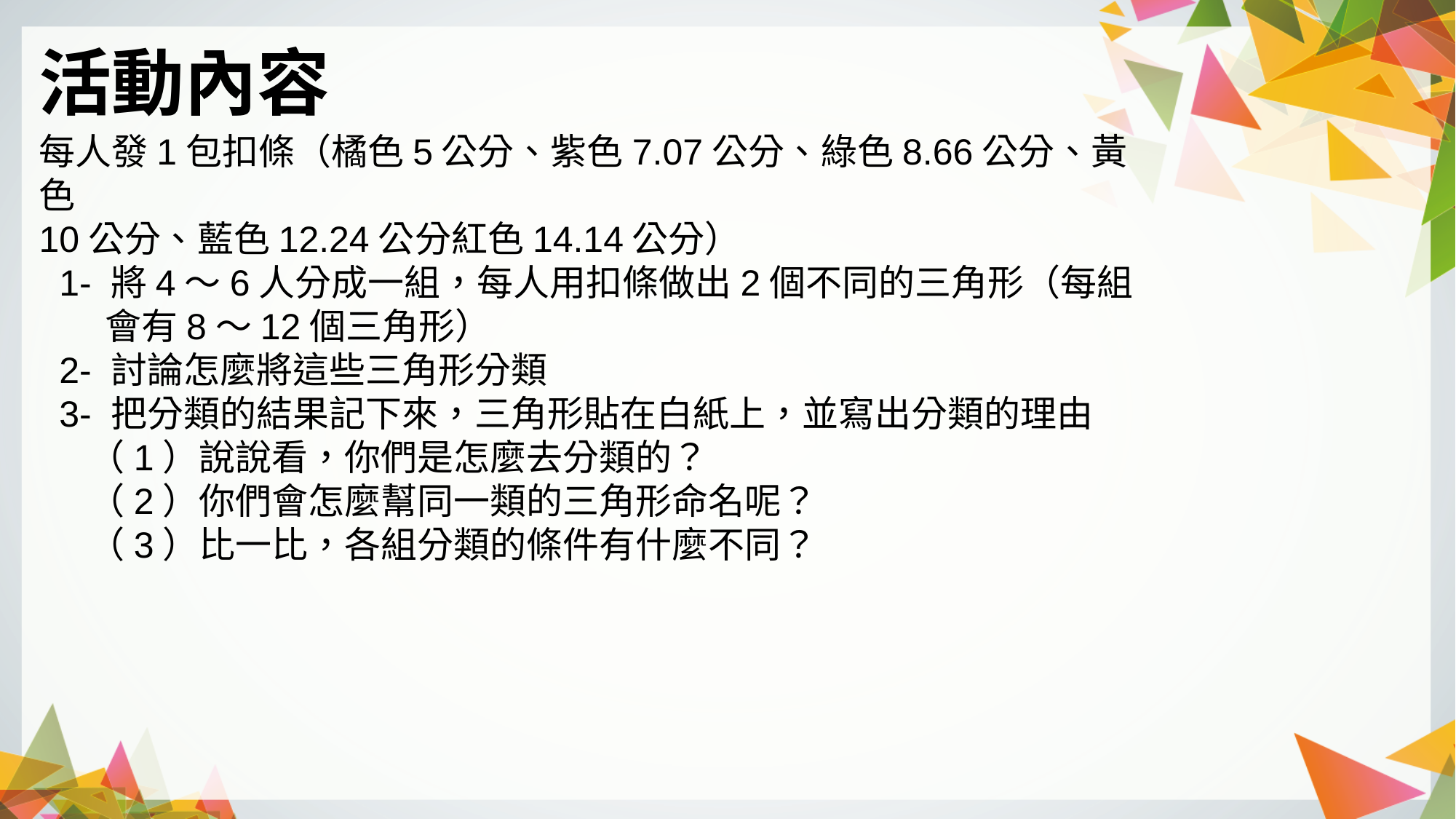

活動內容
每人發1包扣條（橘色5公分、紫色7.07公分、綠色8.66公分、黃色
10公分、藍色12.24公分紅色14.14公分）
  1- 將4～6人分成一組，每人用扣條做出2個不同的三角形（每組
       會有8～12個三角形）
  2- 討論怎麼將這些三角形分類
  3- 把分類的結果記下來，三角形貼在白紙上，並寫出分類的理由
     （1）說說看，你們是怎麼去分類的？
     （2）你們會怎麼幫同一類的三角形命名呢？
     （3）比一比，各組分類的條件有什麼不同？